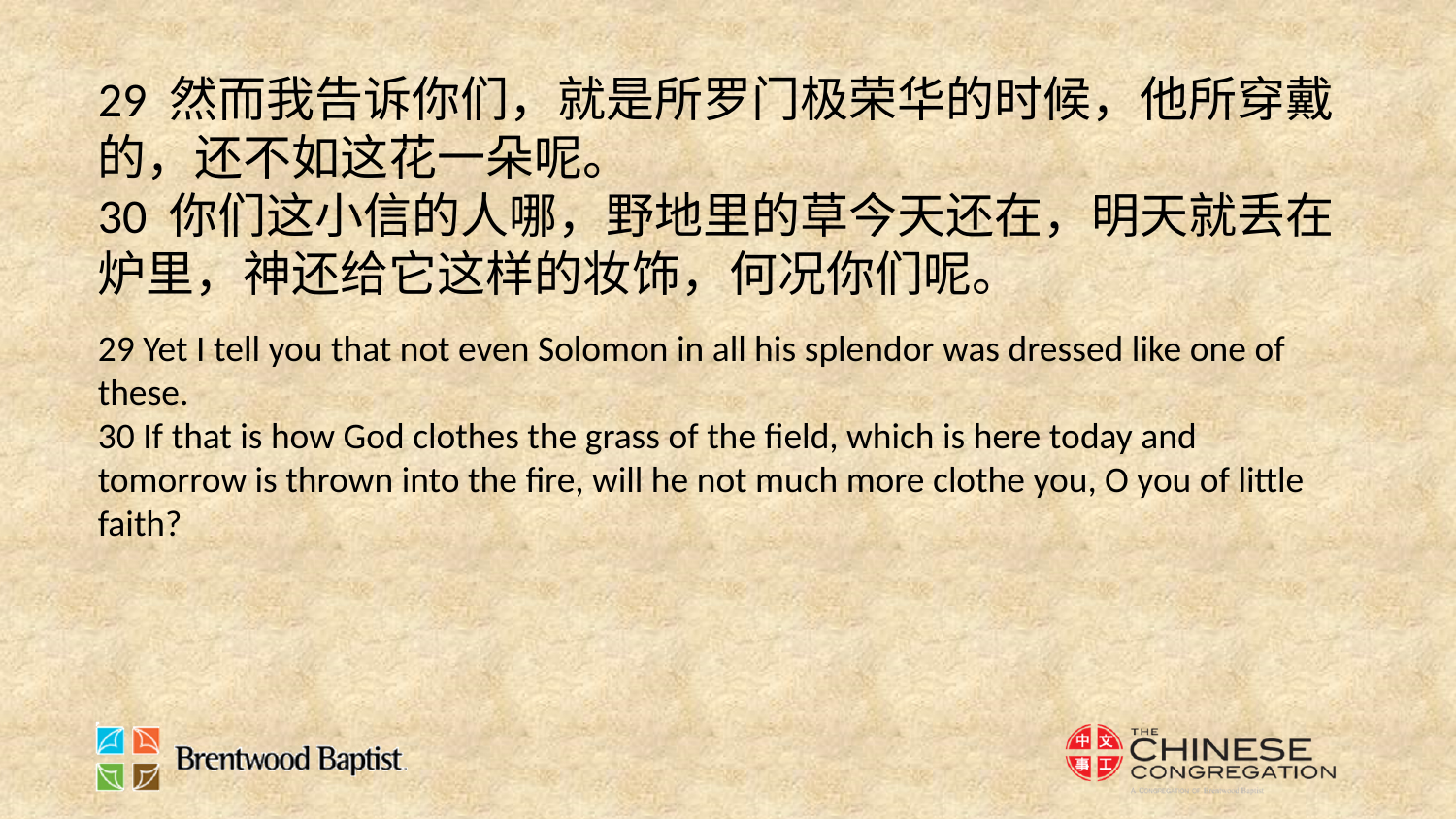

29 然而我告诉你们，就是所罗门极荣华的时候，他所穿戴的，还不如这花一朵呢。
30 你们这小信的人哪，野地里的草今天还在，明天就丢在炉里，神还给它这样的妆饰，何况你们呢。

29 Yet I tell you that not even Solomon in all his splendor was dressed like one of these.
30 If that is how God clothes the grass of the field, which is here today and tomorrow is thrown into the fire, will he not much more clothe you, O you of little faith?